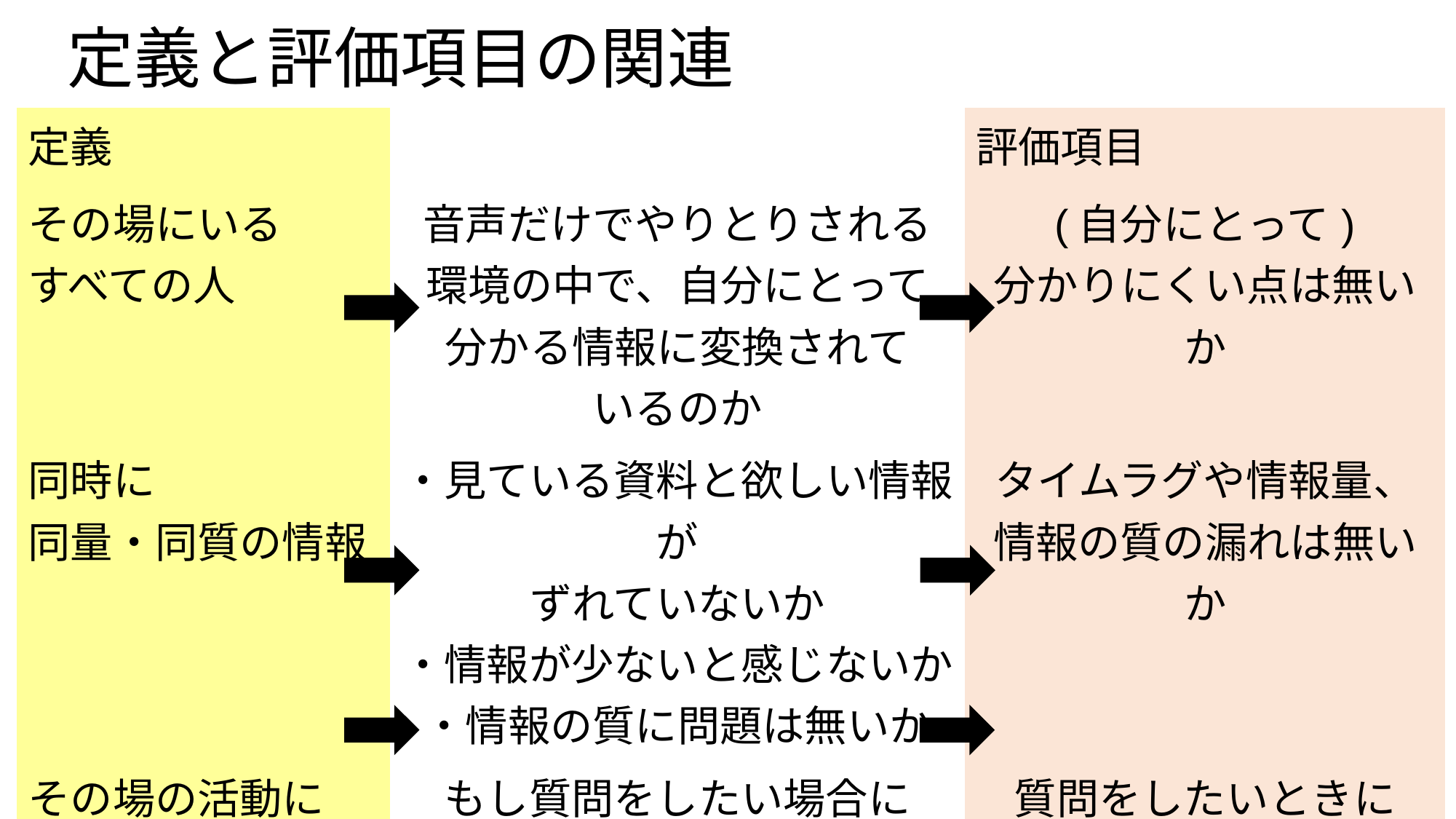

# 定義と評価項目の関連
| 定義 |  | 評価項目 |
| --- | --- | --- |
| その場にいる すべての人 | 音声だけでやりとりされる 環境の中で、自分にとって 分かる情報に変換されて いるのか | (自分にとって) 分かりにくい点は無いか |
| 同時に 同量・同質の情報 | ・見ている資料と欲しい情報が ずれていないか ・情報が少ないと感じないか ・情報の質に問題は無いか | タイムラグや情報量、 情報の質の漏れは無いか |
| その場の活動に 参加できる | もし質問をしたい場合に 話に入っていけるか | 質問をしたいときに できる状況か |